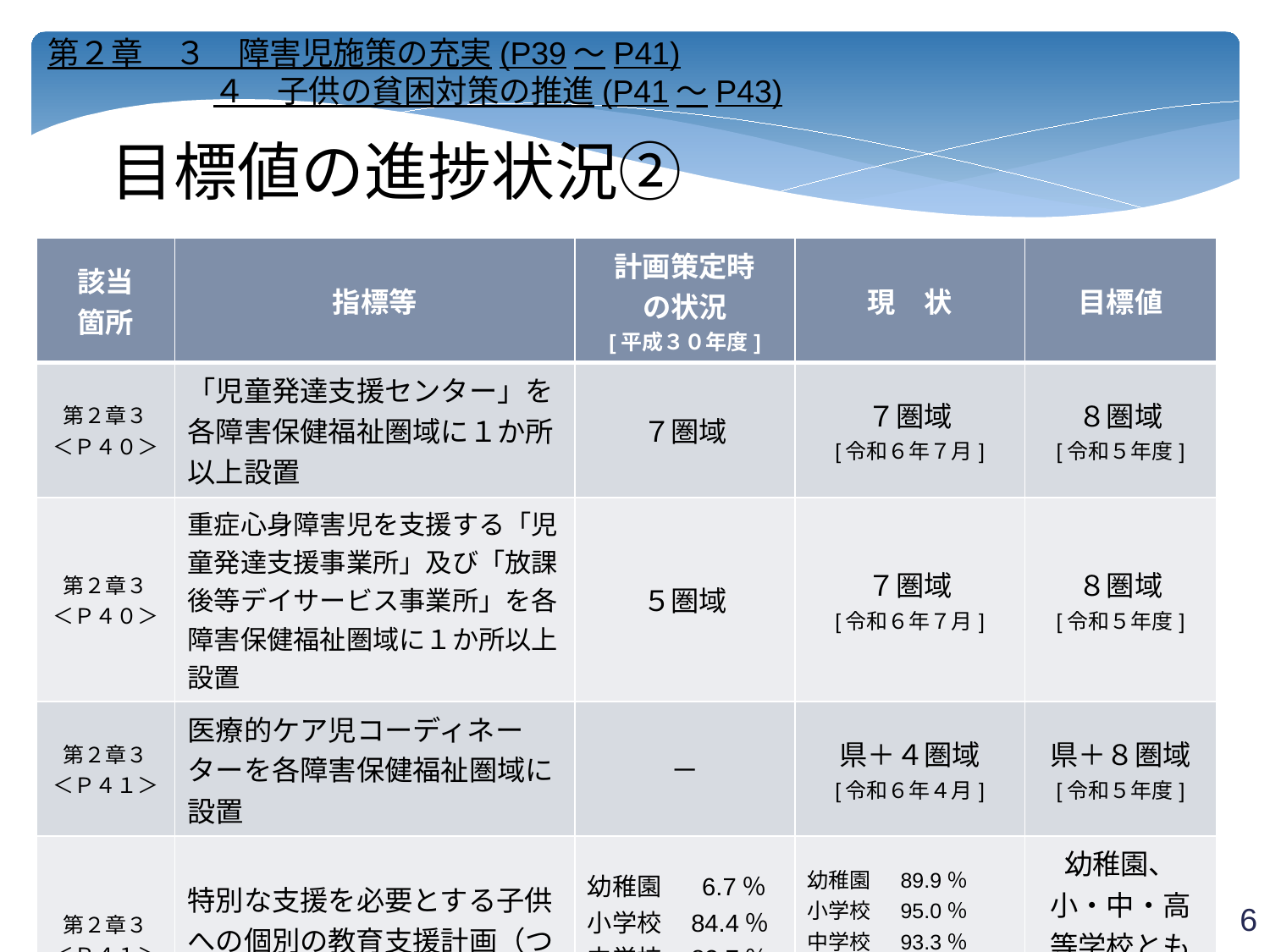

第２章　３　障害児施策の充実(P39～P41)
　　　　　 ４　子供の貧困対策の推進(P41～P43)
目標値の進捗状況②
| 該当 箇所 | 指標等 | 計画策定時 の状況 [平成３０年度] | 現　状 | 目標値 |
| --- | --- | --- | --- | --- |
| 第２章３ ＜Ｐ４０＞ | 「児童発達支援センター」を各障害保健福祉圏域に１か所以上設置 | ７圏域 | ７圏域 [令和６年７月] | ８圏域 [令和５年度] |
| 第２章３ ＜Ｐ４０＞ | 重症心身障害児を支援する「児童発達支援事業所」及び「放課後等デイサービス事業所」を各障害保健福祉圏域に１か所以上設置 | ５圏域 | ７圏域 [令和６年７月] | ８圏域 [令和５年度] |
| 第２章３ ＜Ｐ４１＞ | 医療的ケア児コーディネーターを各障害保健福祉圏域に設置 | － | 県＋４圏域 [令和６年４月] | 県＋８圏域 [令和５年度] |
| 第２章３ ＜Ｐ４１＞ | 特別な支援を必要とする子供への個別の教育支援計画（つなぎ愛シート）の作成率 | 幼稚園 6.7％ 小学校 84.4％ 中学校 82.7％ 高等学校 33.3％ | 幼稚園 89.9％ 小学校 95.0％ 中学校 93.3％ 高等学校 82.1％ [令和5年５月] | 幼稚園、小・中・高等学校とも１００％ [令和5年度] |
| 第２章４ ＜Ｐ４３＞ | 放課後に学習や体験活動を行う場のある小学校区の割合 | ６８．９％ | ７５．９％ [令和６年５月] | 全小学校区 [令和６年度] |
6